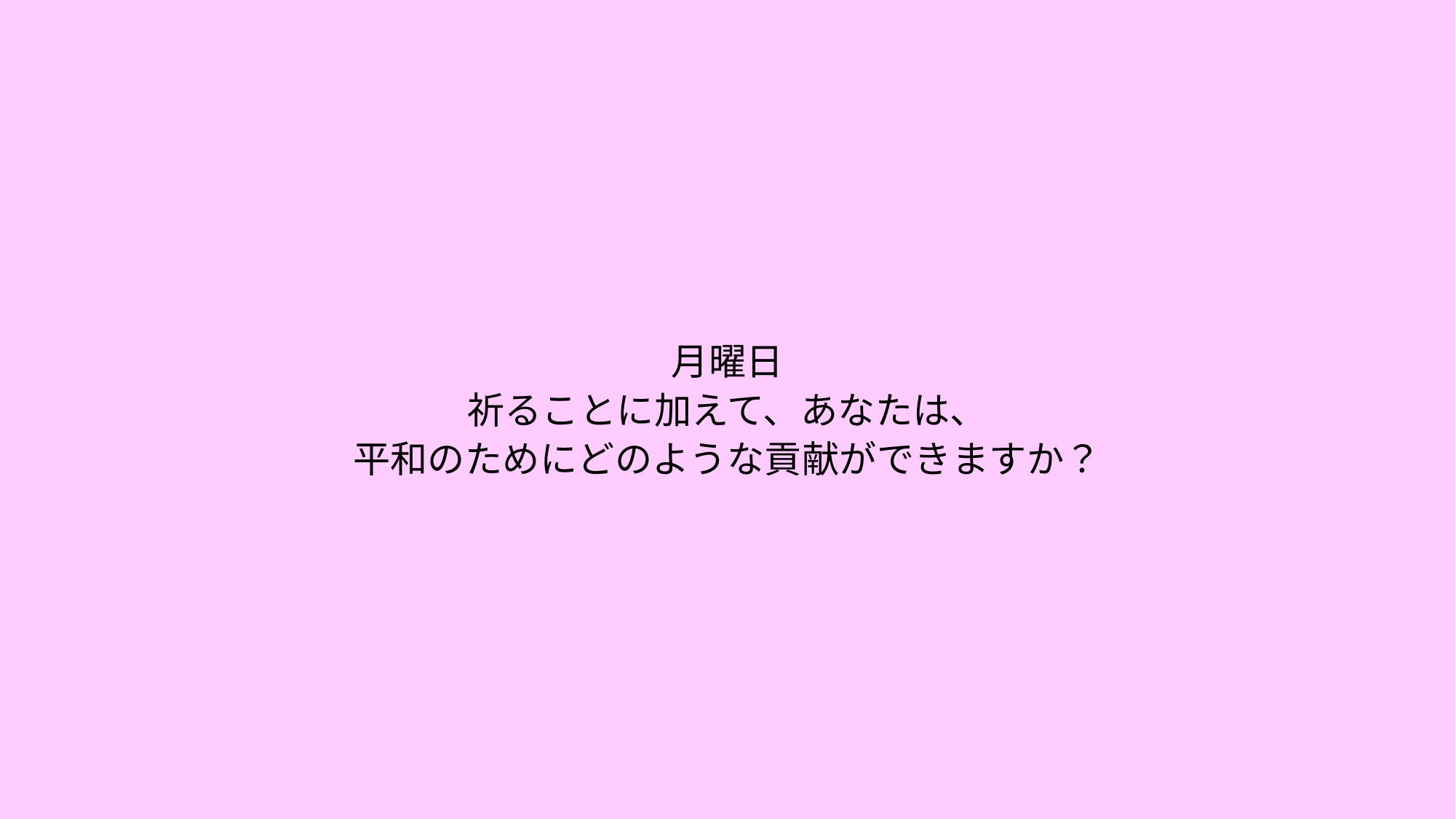

# 月曜日 祈ることに加えて、あなたは、 平和のためにどのような貢献ができますか？